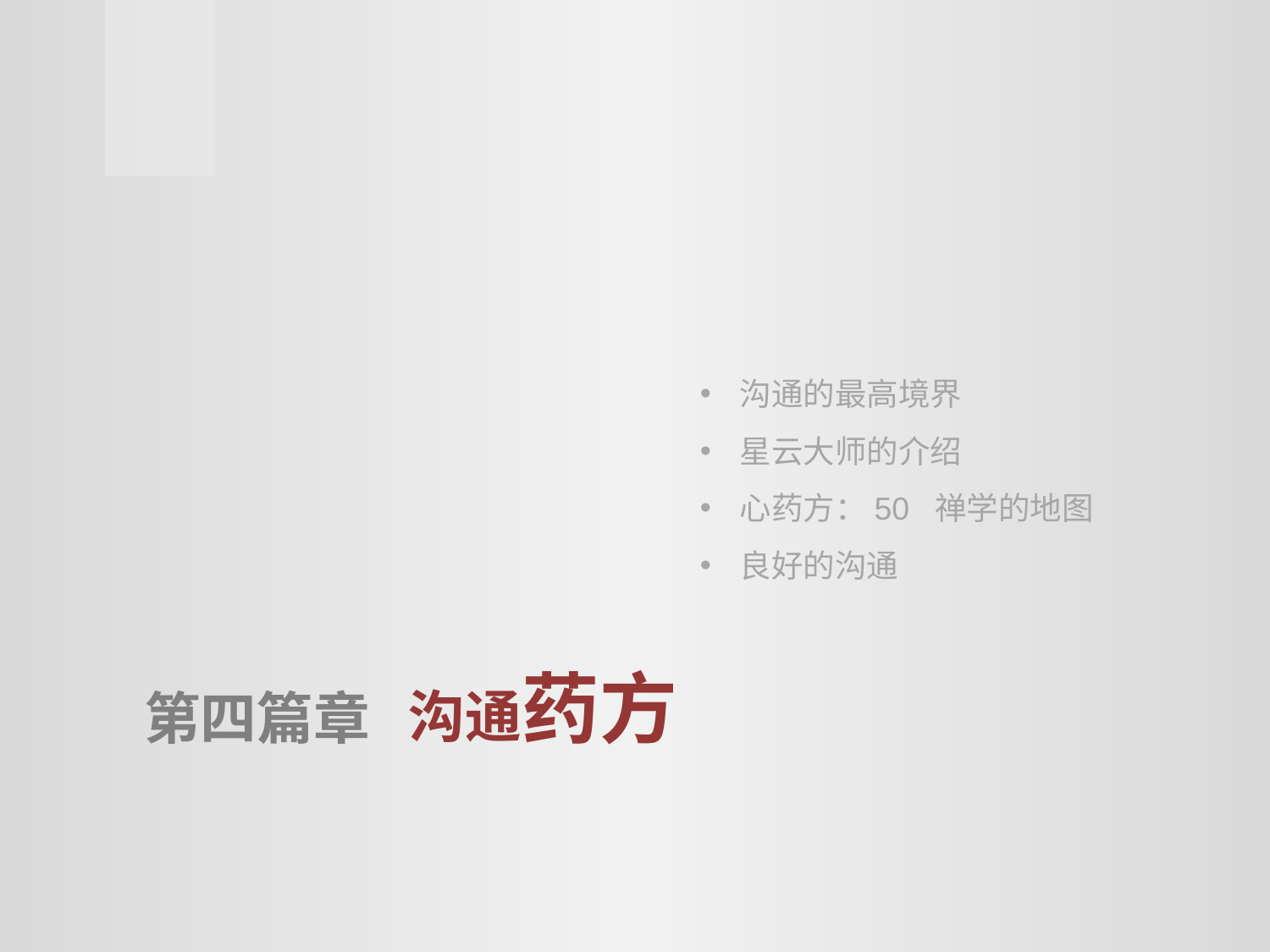

沟通的最高境界
星云大师的介绍
心药方：50  禅学的地图
良好的沟通
沟通药方
第四篇章